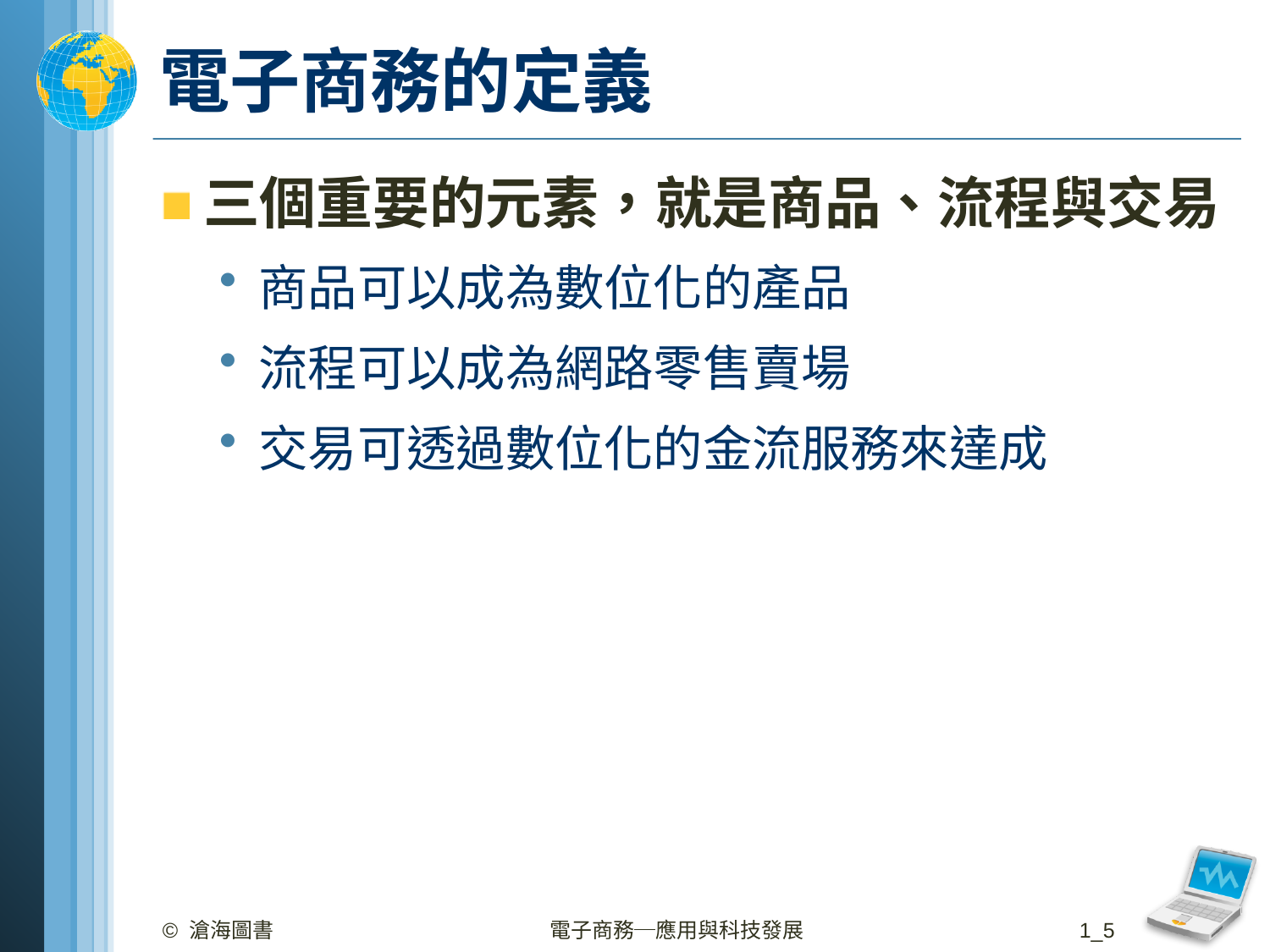

# 電子商務的定義
三個重要的元素，就是商品、流程與交易
商品可以成為數位化的產品
流程可以成為網路零售賣場
交易可透過數位化的金流服務來達成
© 滄海圖書
電子商務─應用與科技發展
1_5